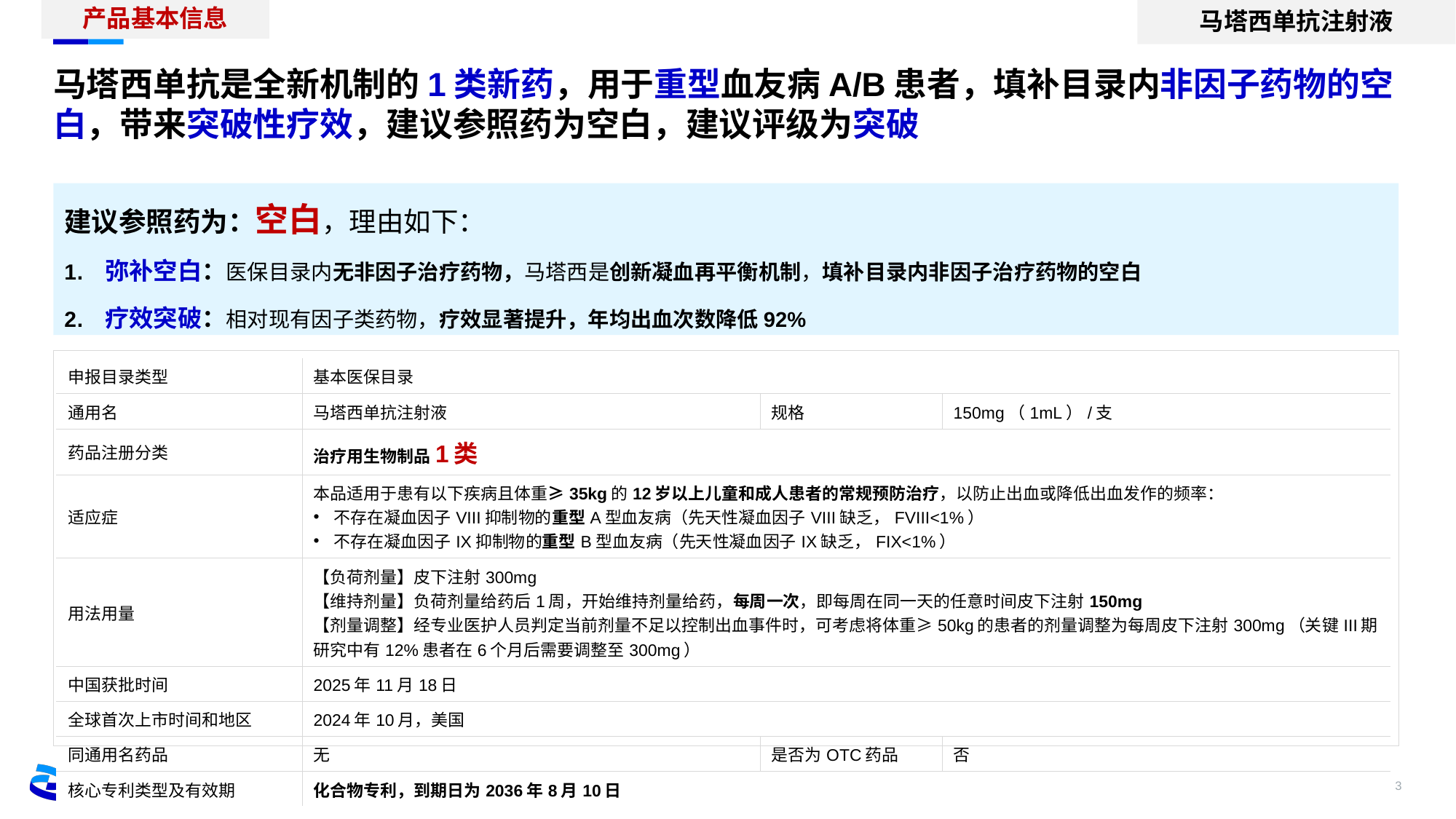

产品基本信息
马塔西单抗注射液
# 马塔西单抗是全新机制的1类新药，用于重型血友病A/B患者，填补目录内非因子药物的空白，带来突破性疗效，建议参照药为空白，建议评级为突破
建议参照药为：空白，理由如下：
弥补空白：医保目录内无非因子治疗药物，马塔西是创新凝血再平衡机制，填补目录内非因子治疗药物的空白
疗效突破：相对现有因子类药物，疗效显著提升，年均出血次数降低92%

| 申报目录类型 | 基本医保目录 |  |  |
| --- | --- | --- | --- |
| 通用名 | 马塔西单抗注射液 | 规格 | 150mg（1mL）/支 |
| 药品注册分类 | 治疗用生物制品1类 |  |  |
| 适应症 | 本品适用于患有以下疾病且体重≥35kg的12岁以上儿童和成人患者的常规预防治疗，以防止出血或降低出血发作的频率： 不存在凝血因子VIII抑制物的重型A型血友病（先天性凝血因子VIII缺乏，FVIII<1%） 不存在凝血因子IX抑制物的重型B型血友病（先天性凝血因子IX缺乏，FIX<1%） |  |  |
| 用法用量 | 【负荷剂量】皮下注射300mg 【维持剂量】负荷剂量给药后1周，开始维持剂量给药，每周一次，即每周在同一天的任意时间皮下注射150mg 【剂量调整】经专业医护人员判定当前剂量不足以控制出血事件时，可考虑将体重≥50kg的患者的剂量调整为每周皮下注射300mg（关键III期研究中有12%患者在6个月后需要调整至300mg） |  |  |
| 中国获批时间 | 2025年11月18日 |  |  |
| 全球首次上市时间和地区 | 2024年10月，美国 |  |  |
| 同通用名药品 | 无 | 是否为OTC药品 | 否 |
| 核心专利类型及有效期 | 化合物专利，到期日为2036年8月10日 |  |  |